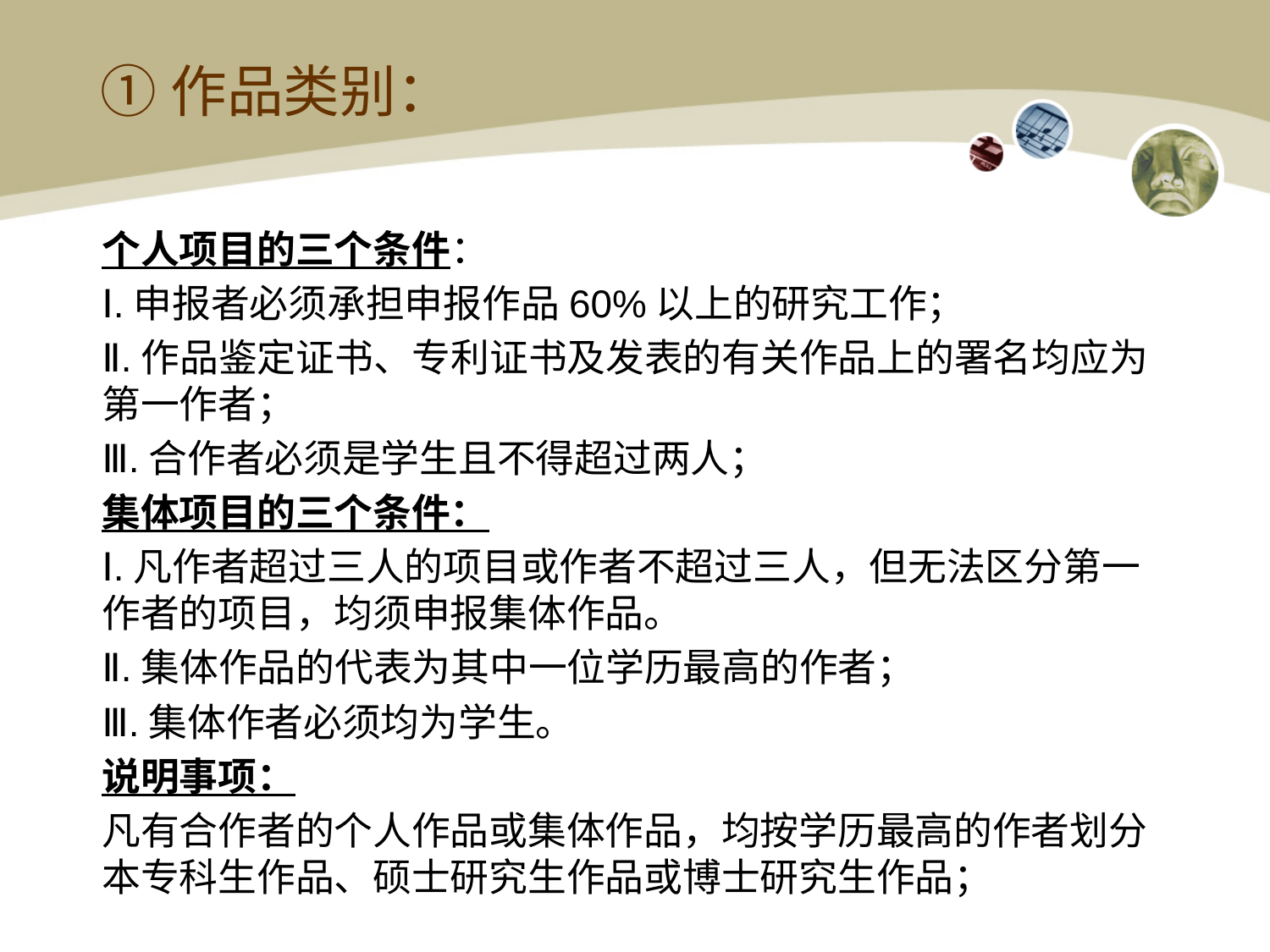

# ①作品类别：
个人项目的三个条件：
Ⅰ.申报者必须承担申报作品60%以上的研究工作；
Ⅱ.作品鉴定证书、专利证书及发表的有关作品上的署名均应为第一作者；
Ⅲ.合作者必须是学生且不得超过两人；
集体项目的三个条件：
Ⅰ.凡作者超过三人的项目或作者不超过三人，但无法区分第一作者的项目，均须申报集体作品。
Ⅱ.集体作品的代表为其中一位学历最高的作者；
Ⅲ.集体作者必须均为学生。
说明事项：
凡有合作者的个人作品或集体作品，均按学历最高的作者划分本专科生作品、硕士研究生作品或博士研究生作品；